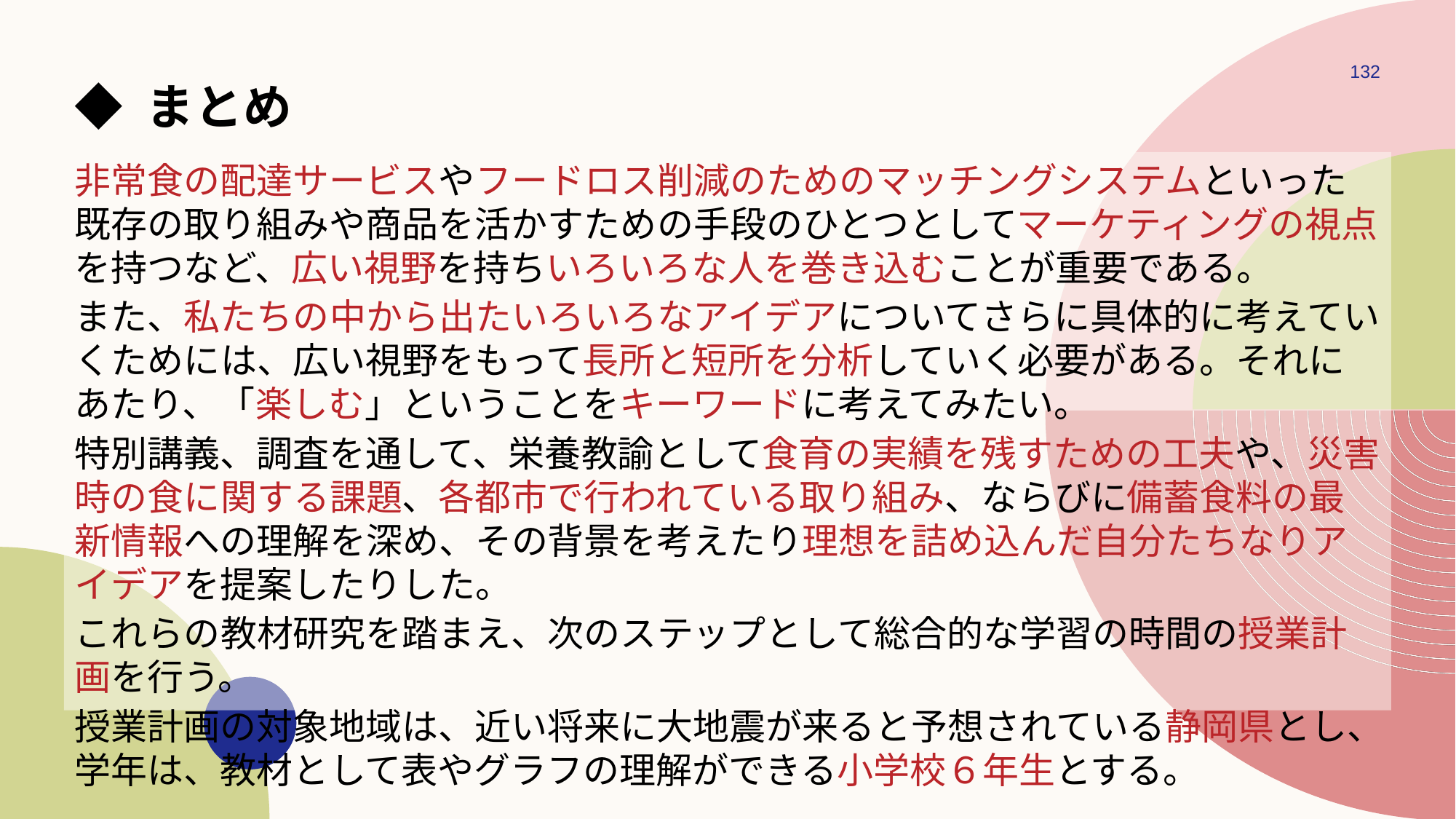

132
◆ まとめ

非常食の配達サービスやフードロス削減のためのマッチングシステムといった既存の取り組みや商品を活かすための手段のひとつとしてマーケティングの視点を持つなど、広い視野を持ちいろいろな人を巻き込むことが重要である。
また、私たちの中から出たいろいろなアイデアについてさらに具体的に考えていくためには、広い視野をもって長所と短所を分析していく必要がある。それにあたり、「楽しむ」ということをキーワードに考えてみたい。
特別講義、調査を通して、栄養教諭として食育の実績を残すための工夫や、災害時の食に関する課題、各都市で行われている取り組み、ならびに備蓄食料の最新情報への理解を深め、その背景を考えたり理想を詰め込んだ自分たちなりアイデアを提案したりした。
これらの教材研究を踏まえ、次のステップとして総合的な学習の時間の授業計画を行う。
授業計画の対象地域は、近い将来に大地震が来ると予想されている静岡県とし、学年は、教材として表やグラフの理解ができる小学校６年生とする。